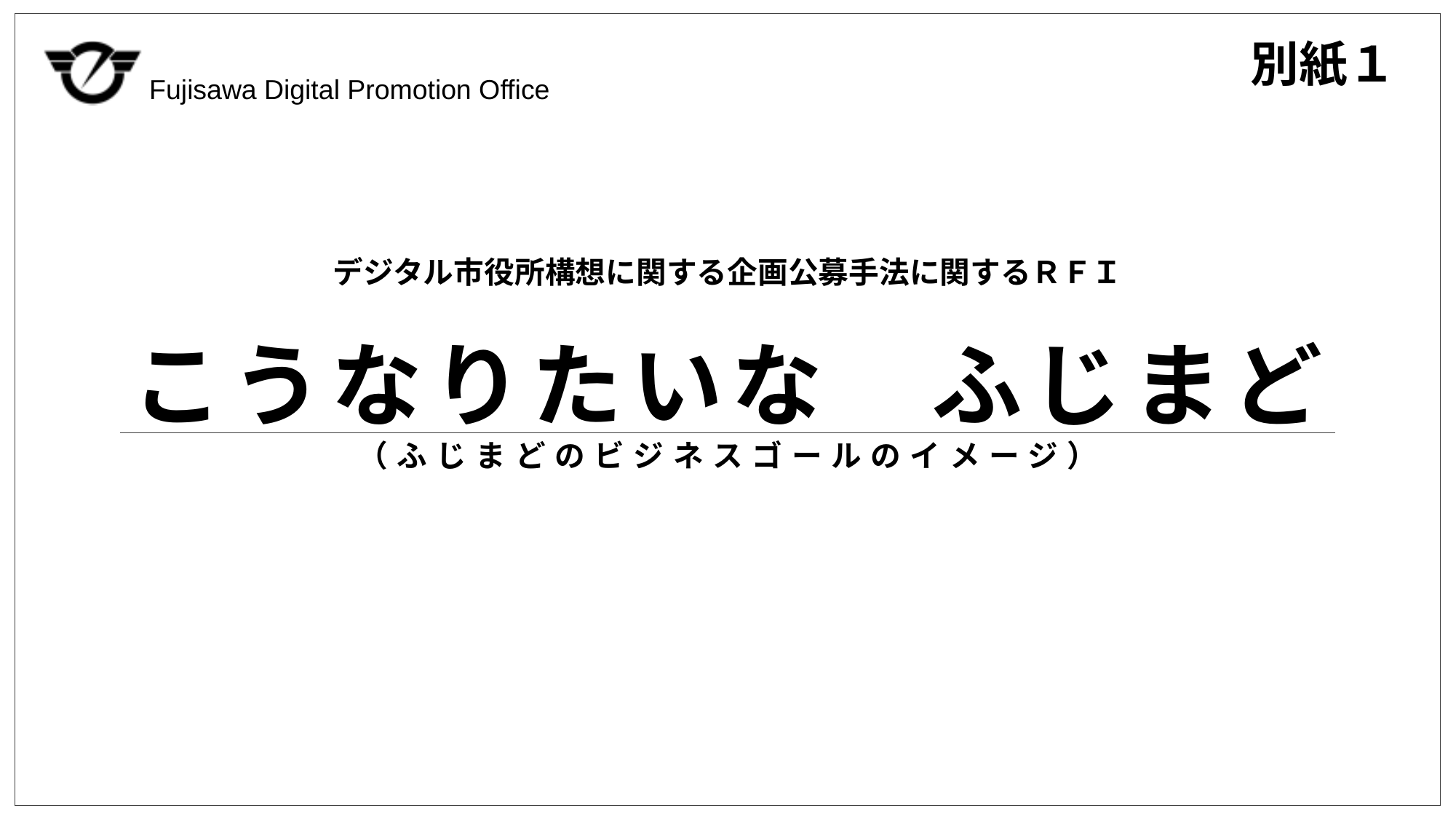

別紙１
デジタル市役所構想に関する企画公募手法に関するＲＦＩ
こうなりたいな　ふじまど
（ふじまどのビジネスゴールのイメージ）